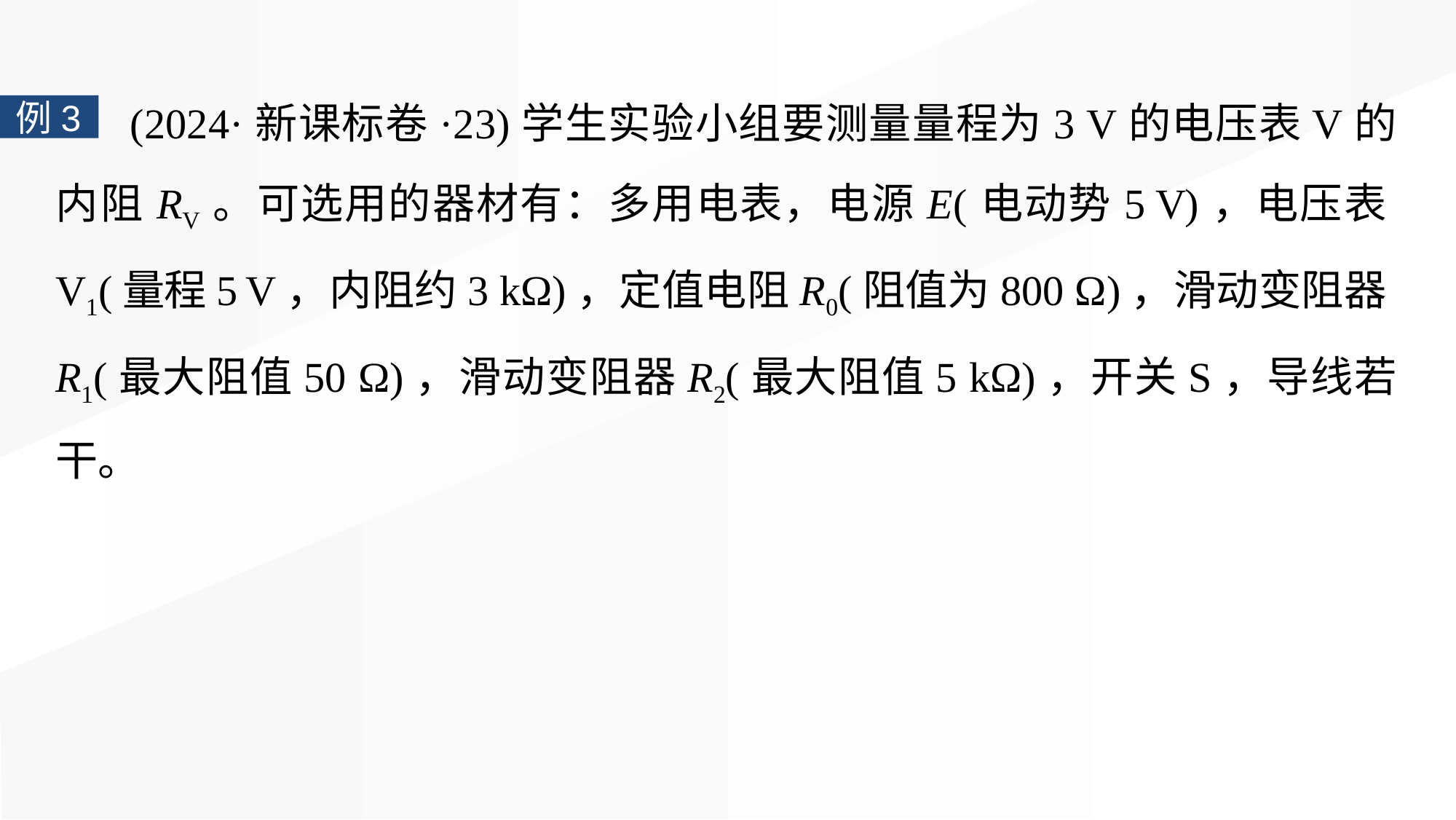

(2024·新课标卷·23)学生实验小组要测量量程为3 V的电压表V的内阻RV。可选用的器材有：多用电表，电源E(电动势5 V)，电压表V1(量程5 V，内阻约3 kΩ)，定值电阻R0(阻值为800 Ω)，滑动变阻器R1(最大阻值50 Ω)，滑动变阻器R2(最大阻值5 kΩ)，开关S，导线若干。
例3